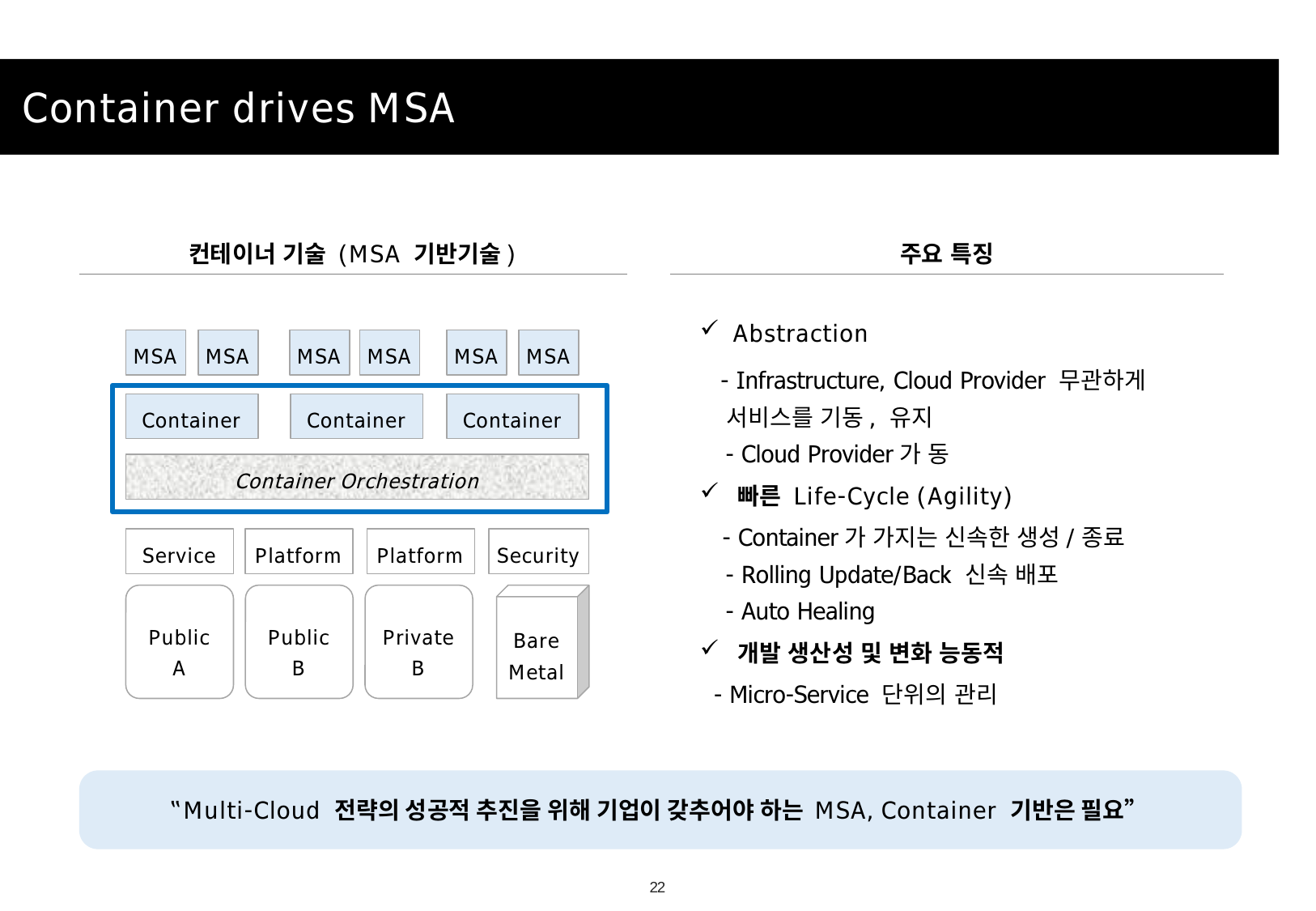

Container drives MSA
컨테이너 기술 (MSA 기반기술)
주요 특징
Abstraction
   - Infrastructure, Cloud Provider 무관하게
     서비스를 기동, 유지
   - Cloud Provider가 동
빠른 Life-Cycle (Agility)
   - Container가 가지는 신속한 생성/종료
   - Rolling Update/Back 신속 배포
   - Auto Healing
개발 생산성 및 변화 능동적
  - Micro-Service 단위의 관리
MSA
MSA
MSA
MSA
MSA
MSA

Container
Container
Container
Container Orchestration
Service
Platform
Platform
Security
Public
A
Public
B
Private
B
Bare
Metal
“Multi-Cloud 전략의 성공적 추진을 위해 기업이 갖추어야 하는 MSA, Container 기반은 필요”